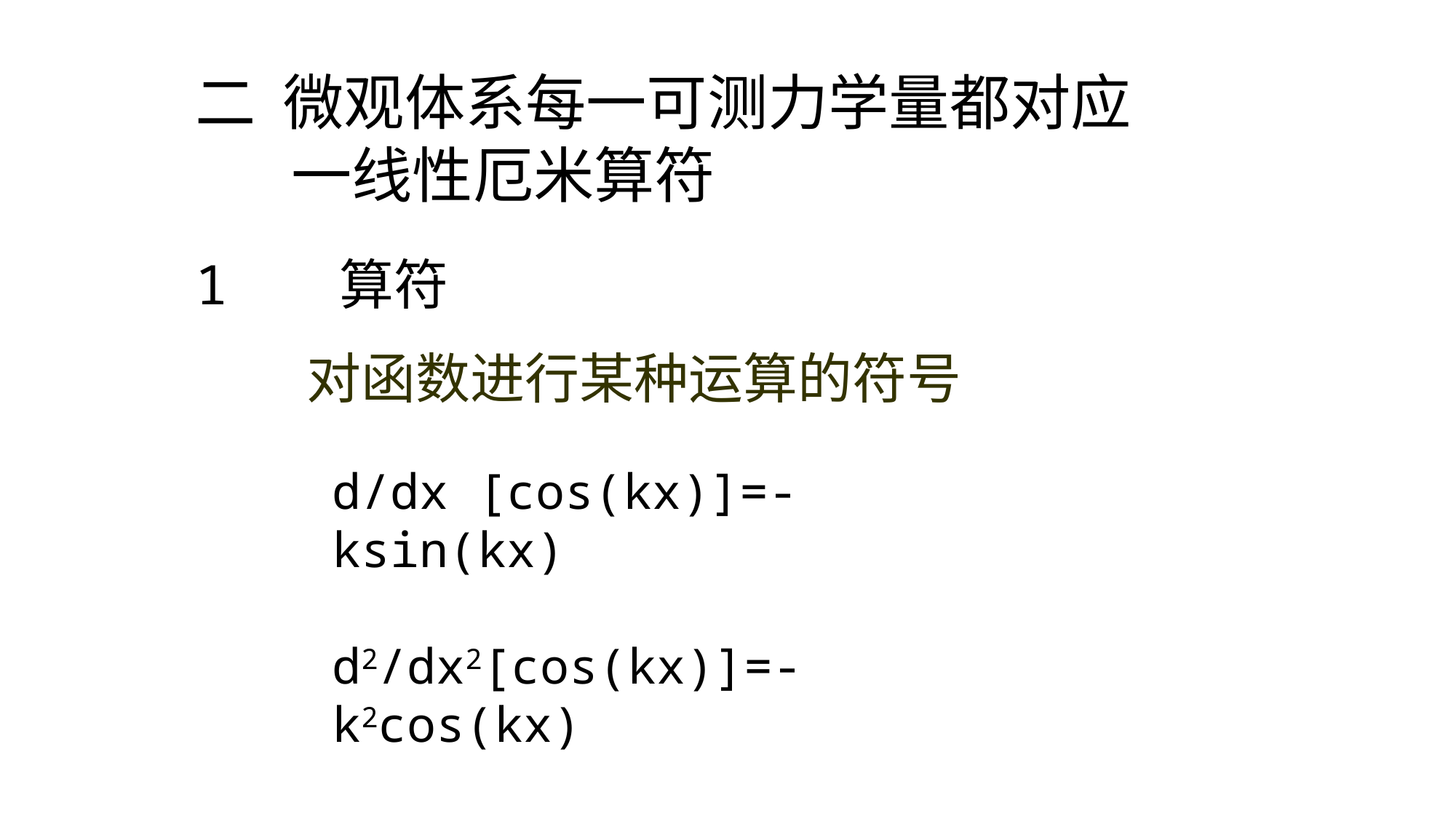

#
二  微观体系每一可测力学量都对应一线性厄米算符
1   算符
对函数进行某种运算的符号
d/dx [cos(kx)]=-ksin(kx)

d2/dx2[cos(kx)]=-k2cos(kx)
9